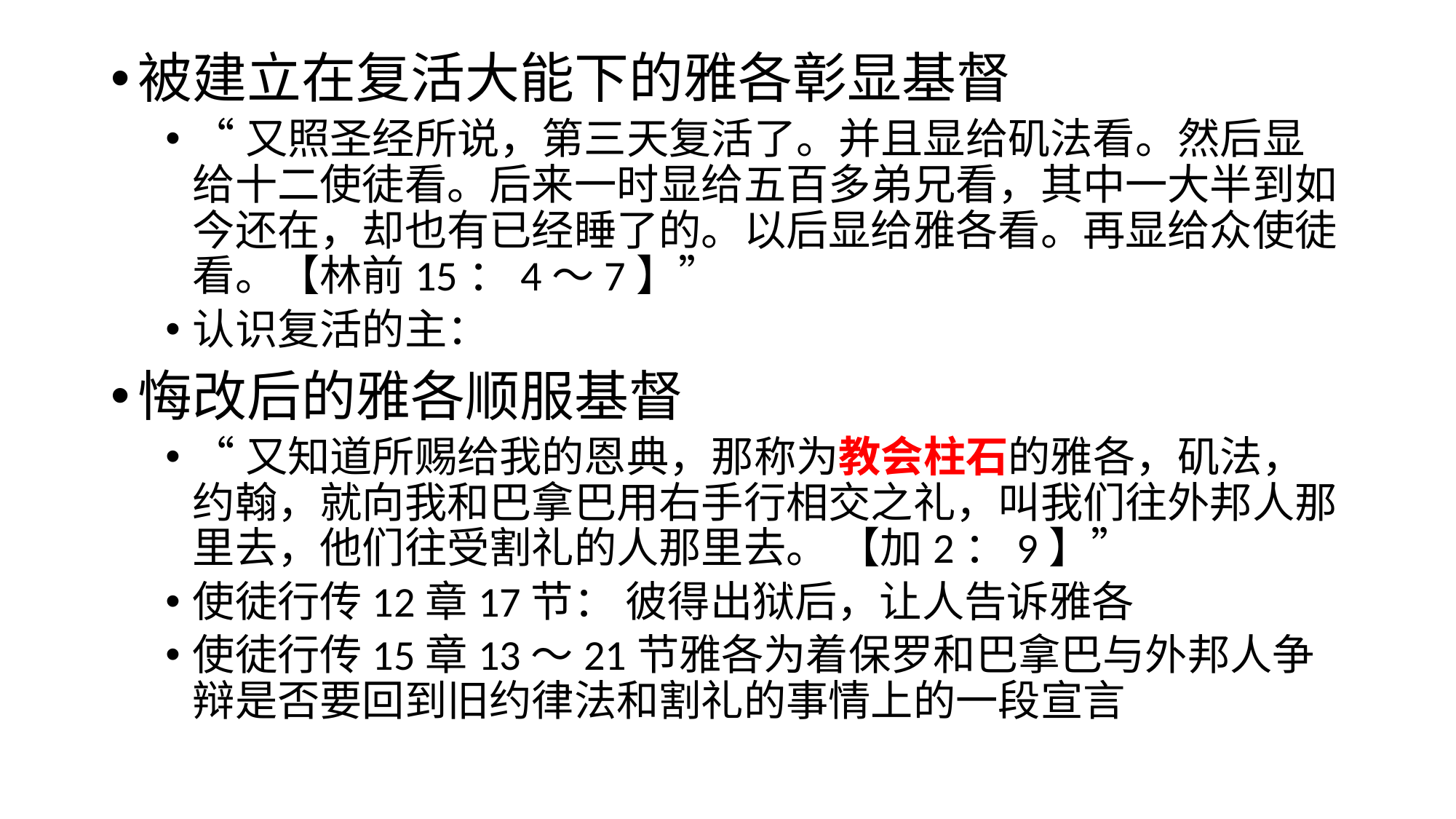

被建立在复活大能下的雅各彰显基督
“又照圣经所说，第三天复活了。并且显给矶法看。然后显给十二使徒看。后来一时显给五百多弟兄看，其中一大半到如今还在，却也有已经睡了的。以后显给雅各看。再显给众使徒看。【林前15：4～7】”
认识复活的主：
悔改后的雅各顺服基督
“又知道所赐给我的恩典，那称为教会柱石的雅各，矶法，约翰，就向我和巴拿巴用右手行相交之礼，叫我们往外邦人那里去，他们往受割礼的人那里去。 【加2：9】”
使徒行传12章17节： 彼得出狱后，让人告诉雅各
使徒行传15章13～21节雅各为着保罗和巴拿巴与外邦人争辩是否要回到旧约律法和割礼的事情上的一段宣言